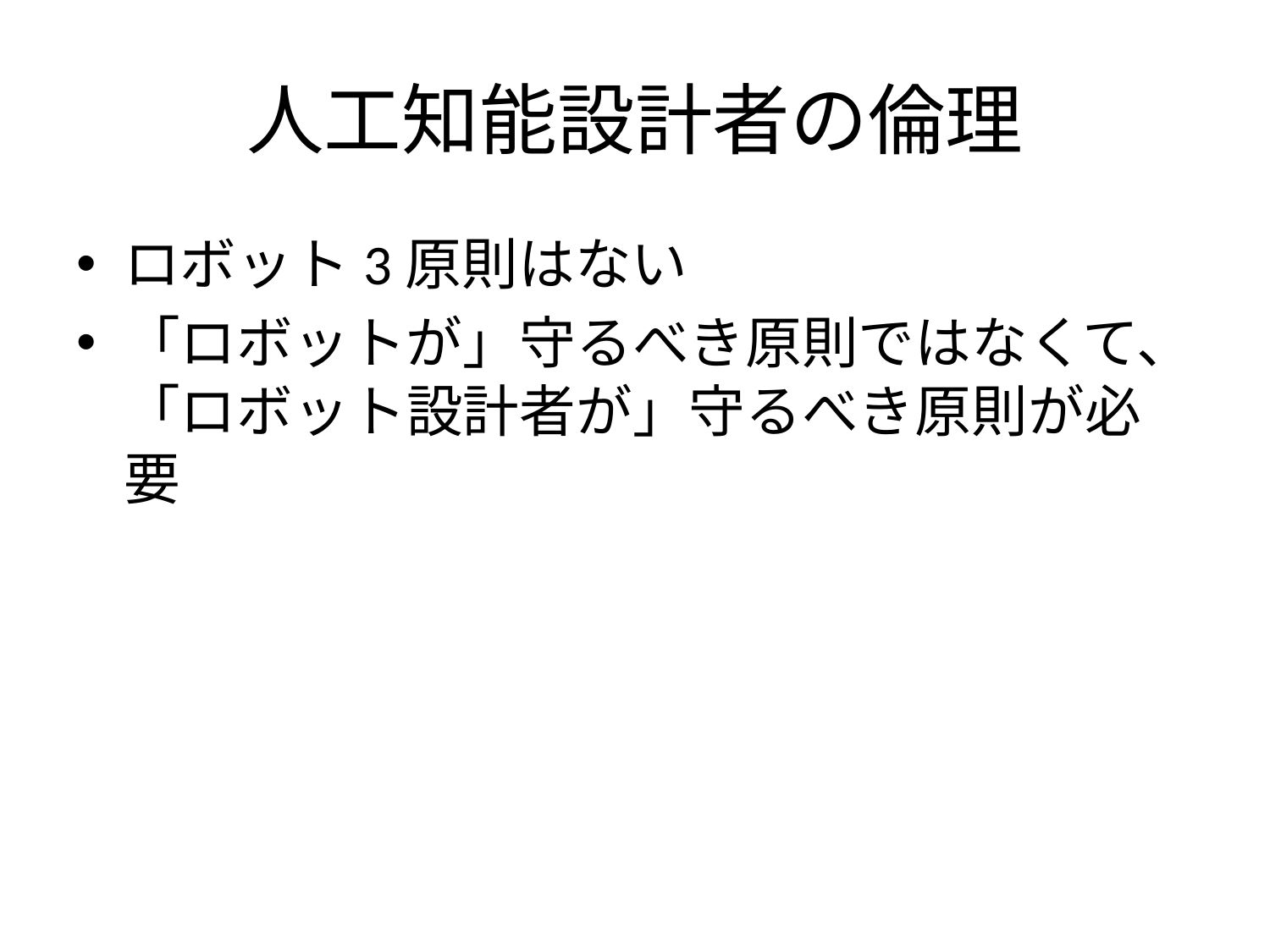

# 人工知能設計者の倫理
ロボット3原則はない
「ロボットが」守るべき原則ではなくて、「ロボット設計者が」守るべき原則が必要